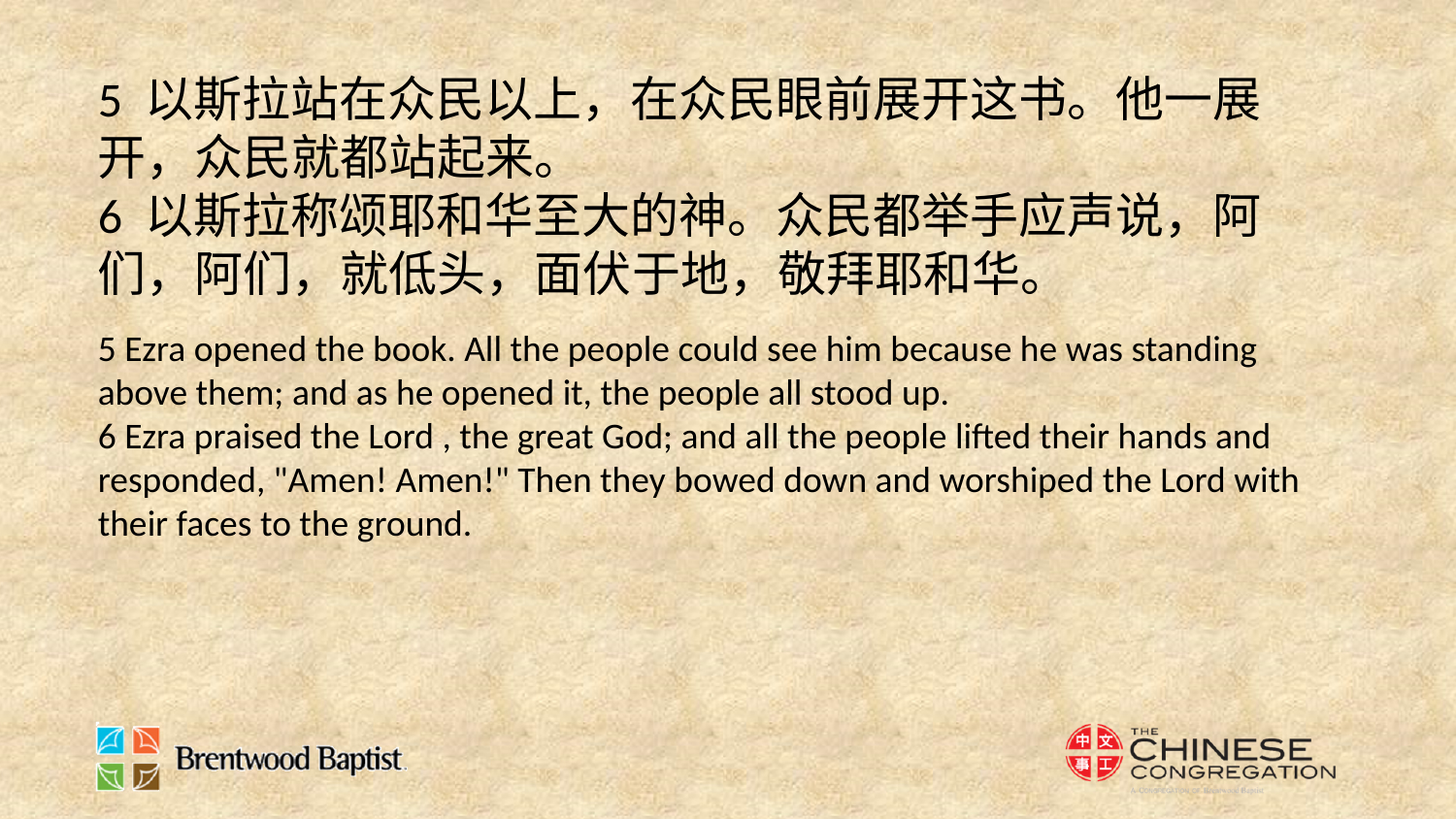

5 以斯拉站在众民以上，在众民眼前展开这书。他一展开，众民就都站起来。
6 以斯拉称颂耶和华至大的神。众民都举手应声说，阿们，阿们，就低头，面伏于地，敬拜耶和华。

5 Ezra opened the book. All the people could see him because he was standing above them; and as he opened it, the people all stood up.
6 Ezra praised the Lord , the great God; and all the people lifted their hands and responded, "Amen! Amen!" Then they bowed down and worshiped the Lord with their faces to the ground.